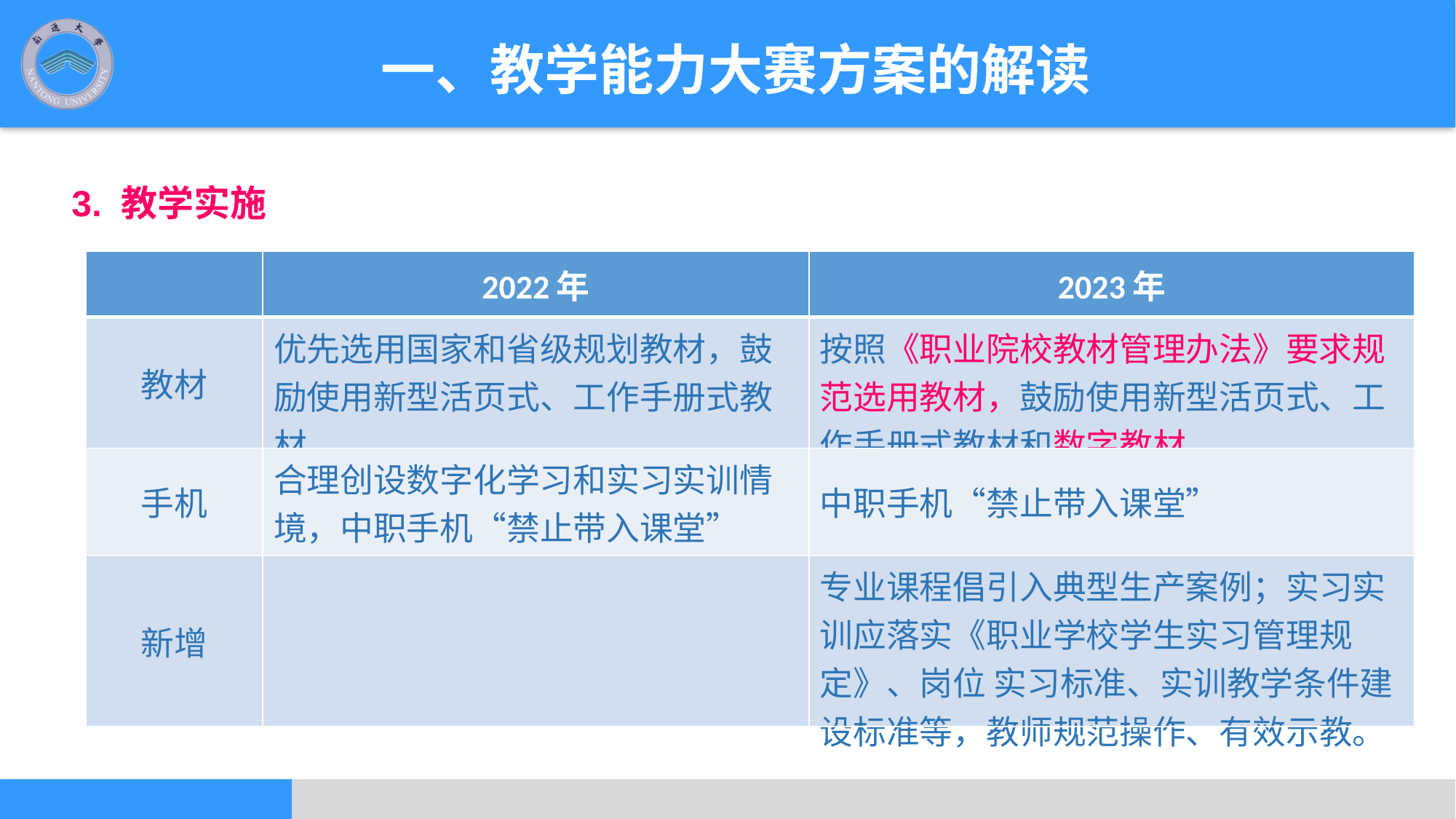

一、教学能力大赛方案的解读
3. 教学实施
|  | 2022年 | 2023年 |
| --- | --- | --- |
| 教材 | 优先选用国家和省级规划教材，鼓励使用新型活页式、工作手册式教材 | 按照《职业院校教材管理办法》要求规范选用教材，鼓励使用新型活页式、工作手册式教材和数字教材。 |
| 手机 | 合理创设数字化学习和实习实训情境，中职手机“禁止带入课堂” | 中职手机“禁止带入课堂” |
| 新增 |  | 专业课程倡引入典型生产案例；实习实训应落实《职业学校学生实习管理规定》、岗位 实习标准、实训教学条件建设标准等，教师规范操作、有效示教。 |